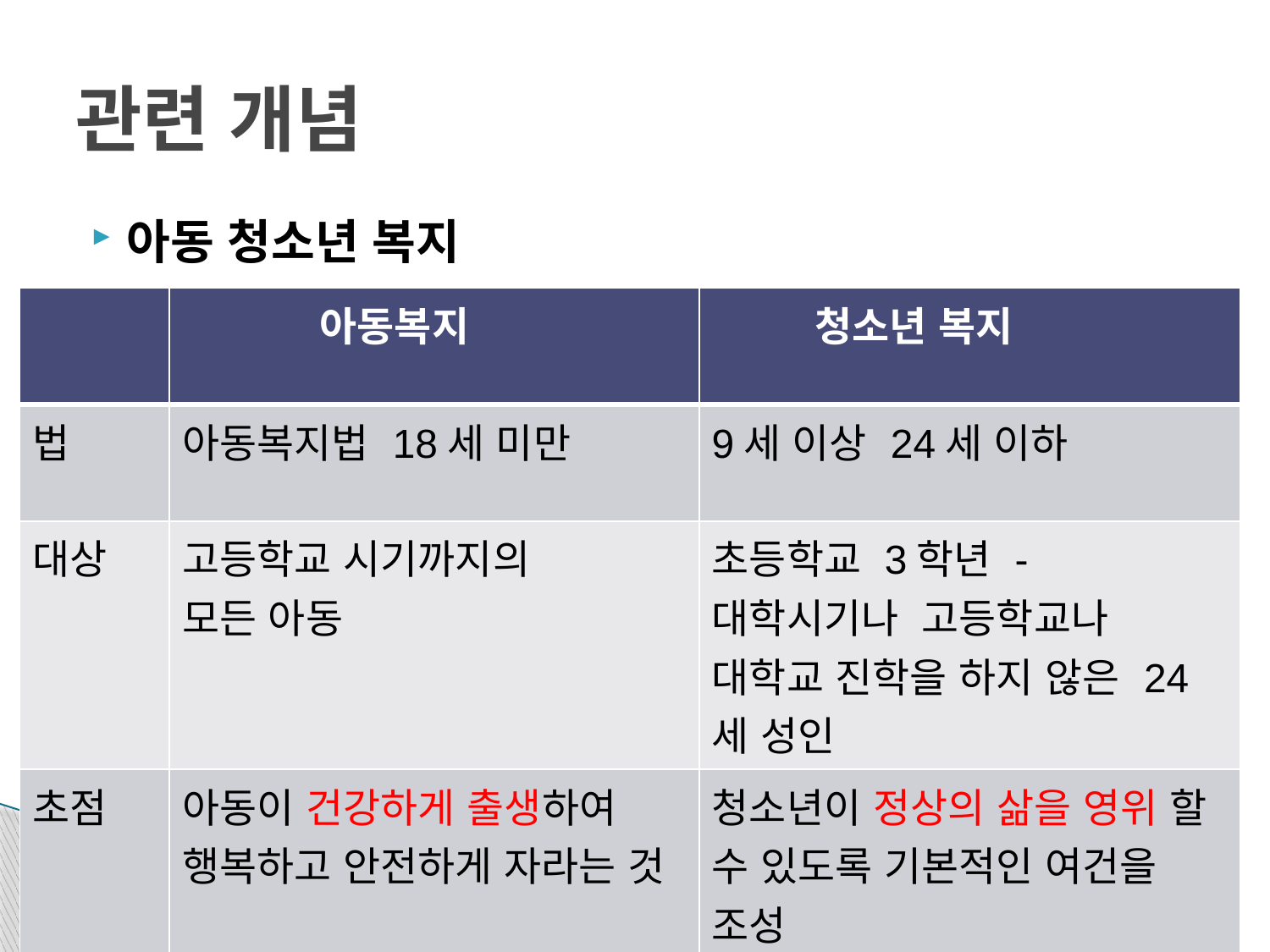

# 관련 개념
아동 청소년 복지

|  | 아동복지 | 청소년 복지 |
| --- | --- | --- |
| 법 | 아동복지법 18세 미만 | 9세 이상 24세 이하 |
| 대상 | 고등학교 시기까지의 모든 아동 | 초등학교 3학년 - 대학시기나 고등학교나 대학교 진학을 하지 않은 24세 성인 |
| 초점 | 아동이 건강하게 출생하여 행복하고 안전하게 자라는 것 | 청소년이 정상의 삶을 영위 할 수 있도록 기본적인 여건을 조성 사회 경제적 지원 제공 |